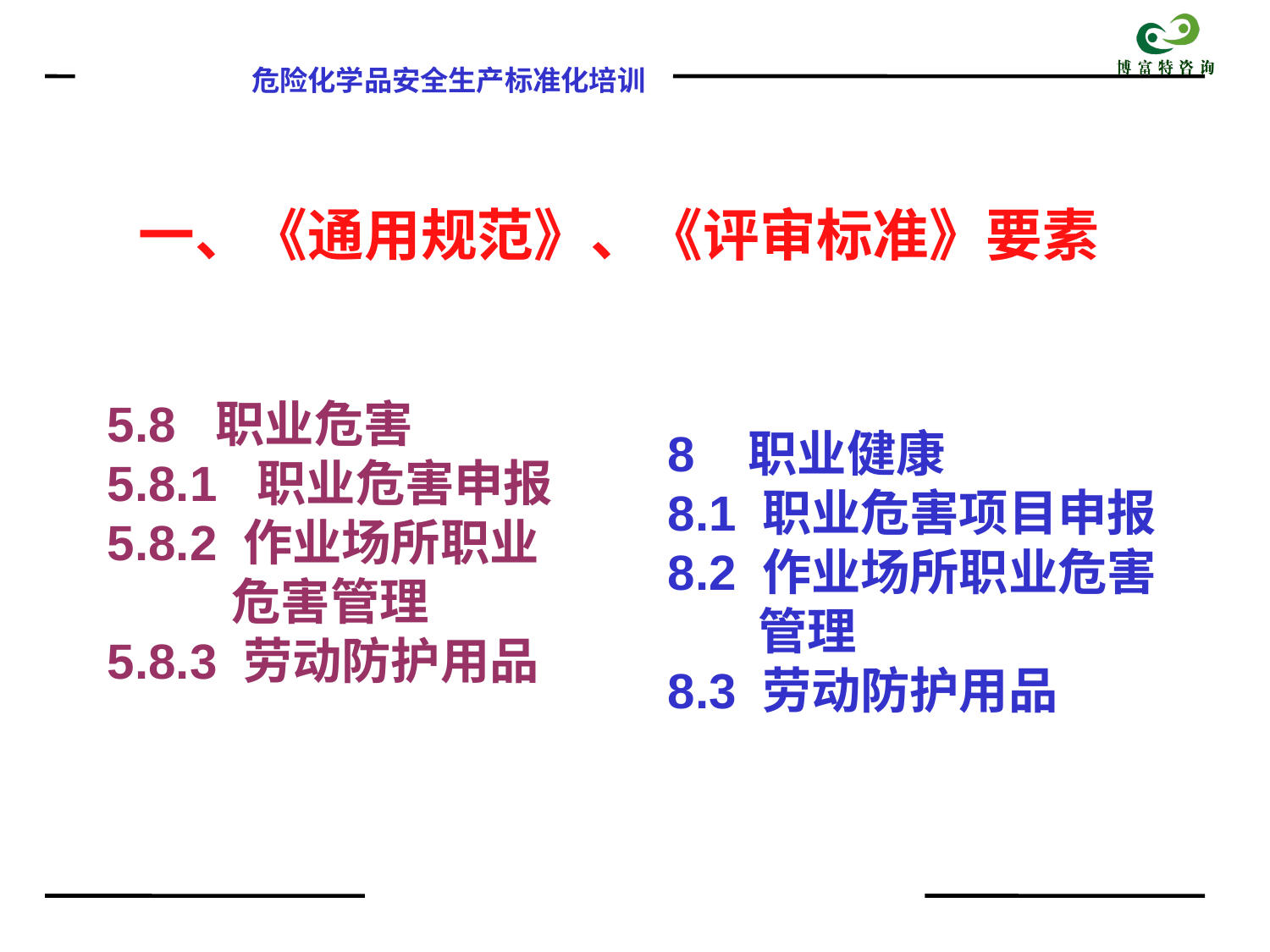

一、《通用规范》、《评审标准》要素
5.8  职业危害
5.8.1  职业危害申报
5.8.2 作业场所职业
          危害管理
5.8.3 劳动防护用品
8   职业健康
8.1 职业危害项目申报
8.2 作业场所职业危害
       管理
8.3 劳动防护用品